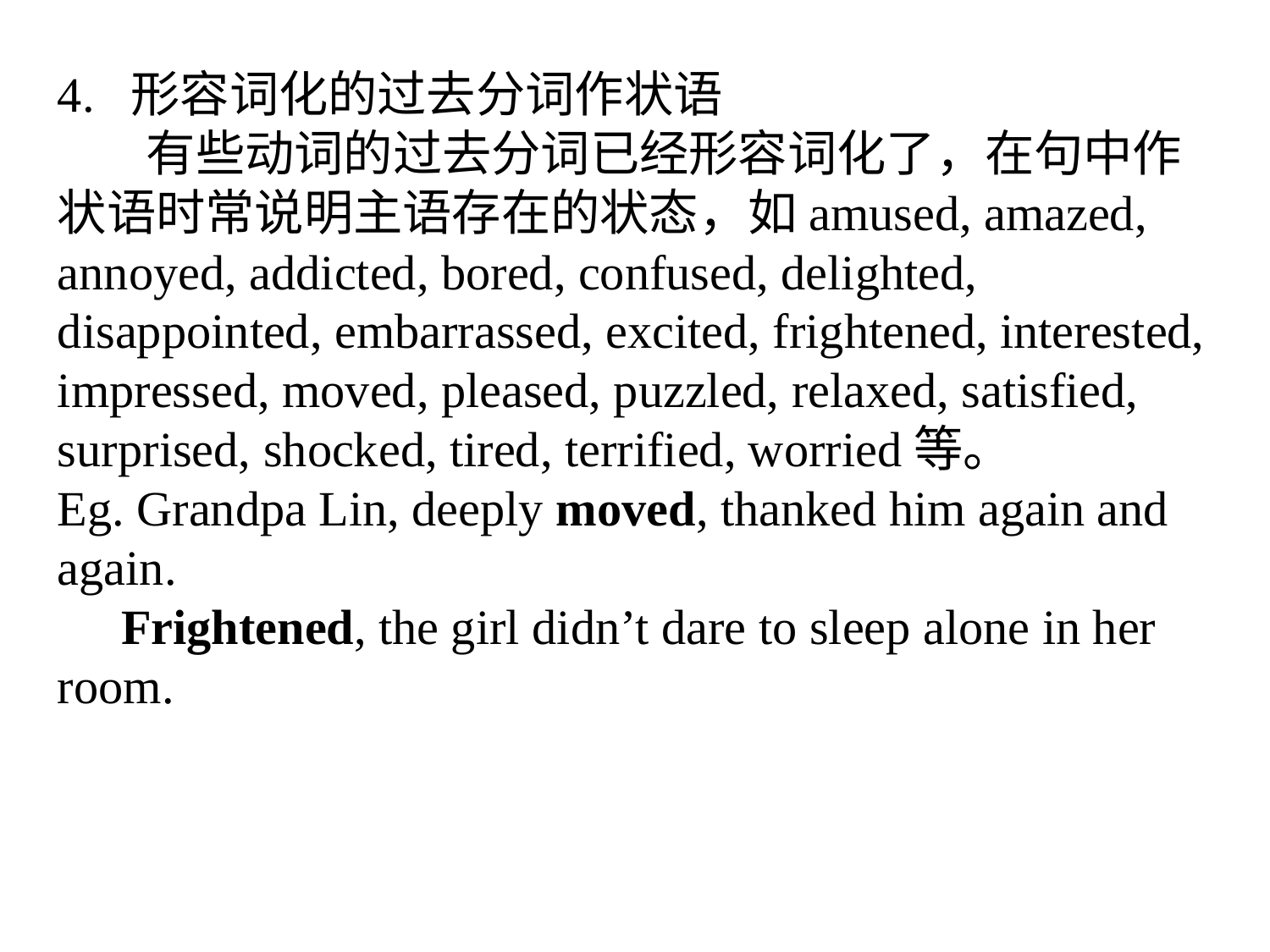

4.  形容词化的过去分词作状语
       有些动词的过去分词已经形容词化了，在句中作状语时常说明主语存在的状态，如amused, amazed, annoyed, addicted, bored, confused, delighted, disappointed, embarrassed, excited, frightened, interested, impressed, moved, pleased, puzzled, relaxed, satisfied, surprised, shocked, tired, terrified, worried等。
Eg. Grandpa Lin, deeply moved, thanked him again and again.
Frightened, the girl didn’t dare to sleep alone in her room.